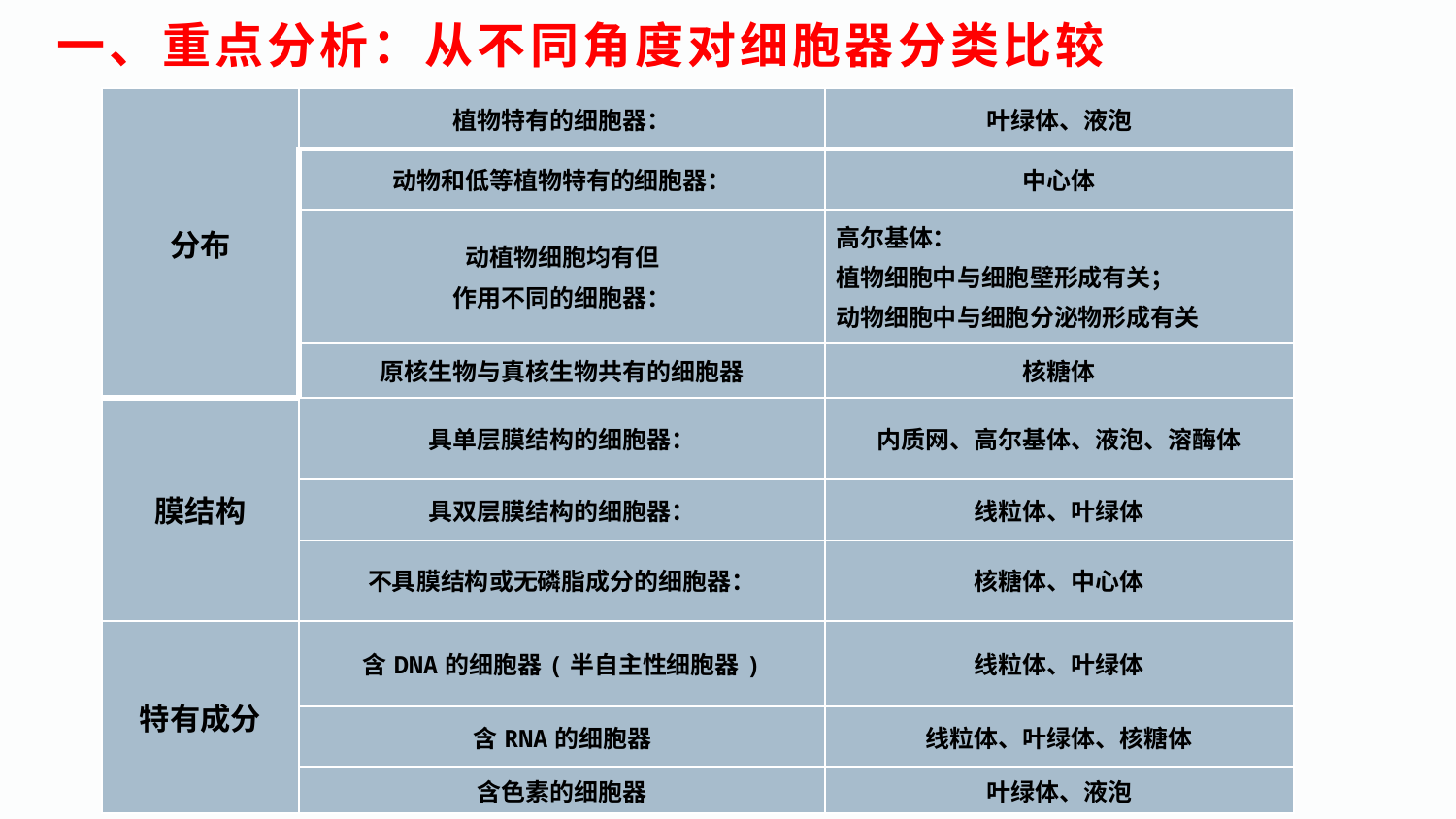

# 一、重点分析：从不同角度对细胞器分类比较
| 分布 | 植物特有的细胞器： | 叶绿体、液泡 |
| --- | --- | --- |
|  | 动物和低等植物特有的细胞器： | 中心体 |
|  | 动植物细胞均有但 作用不同的细胞器： | 高尔基体： 植物细胞中与细胞壁形成有关； 动物细胞中与细胞分泌物形成有关 |
|  | 原核生物与真核生物共有的细胞器 | 核糖体 |
| 膜结构 | 具单层膜结构的细胞器： | 内质网、高尔基体、液泡、溶酶体 |
|  | 具双层膜结构的细胞器： | 线粒体、叶绿体 |
|  | 不具膜结构或无磷脂成分的细胞器： | 核糖体、中心体 |
| 特有成分 | 含DNA的细胞器(半自主性细胞器) | 线粒体、叶绿体 |
|  | 含RNA的细胞器 | 线粒体、叶绿体、核糖体 |
|  | 含色素的细胞器 | 叶绿体、液泡 |